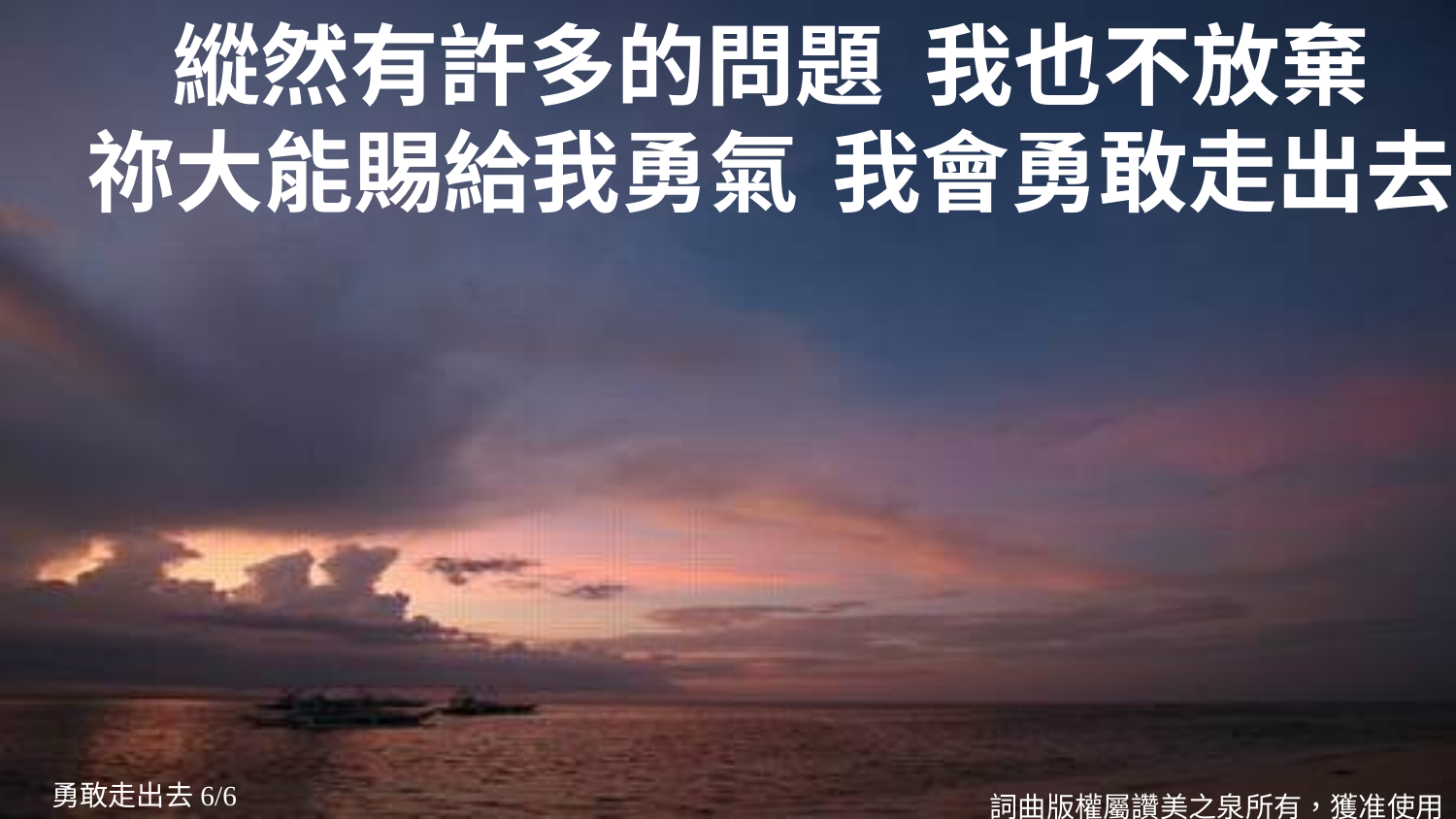

縱然有許多的問題  我也不放棄
祢大能賜給我勇氣  我會勇敢走出去
勇敢走出去6/6
詞曲版權屬讚美之泉所有，獲准使用